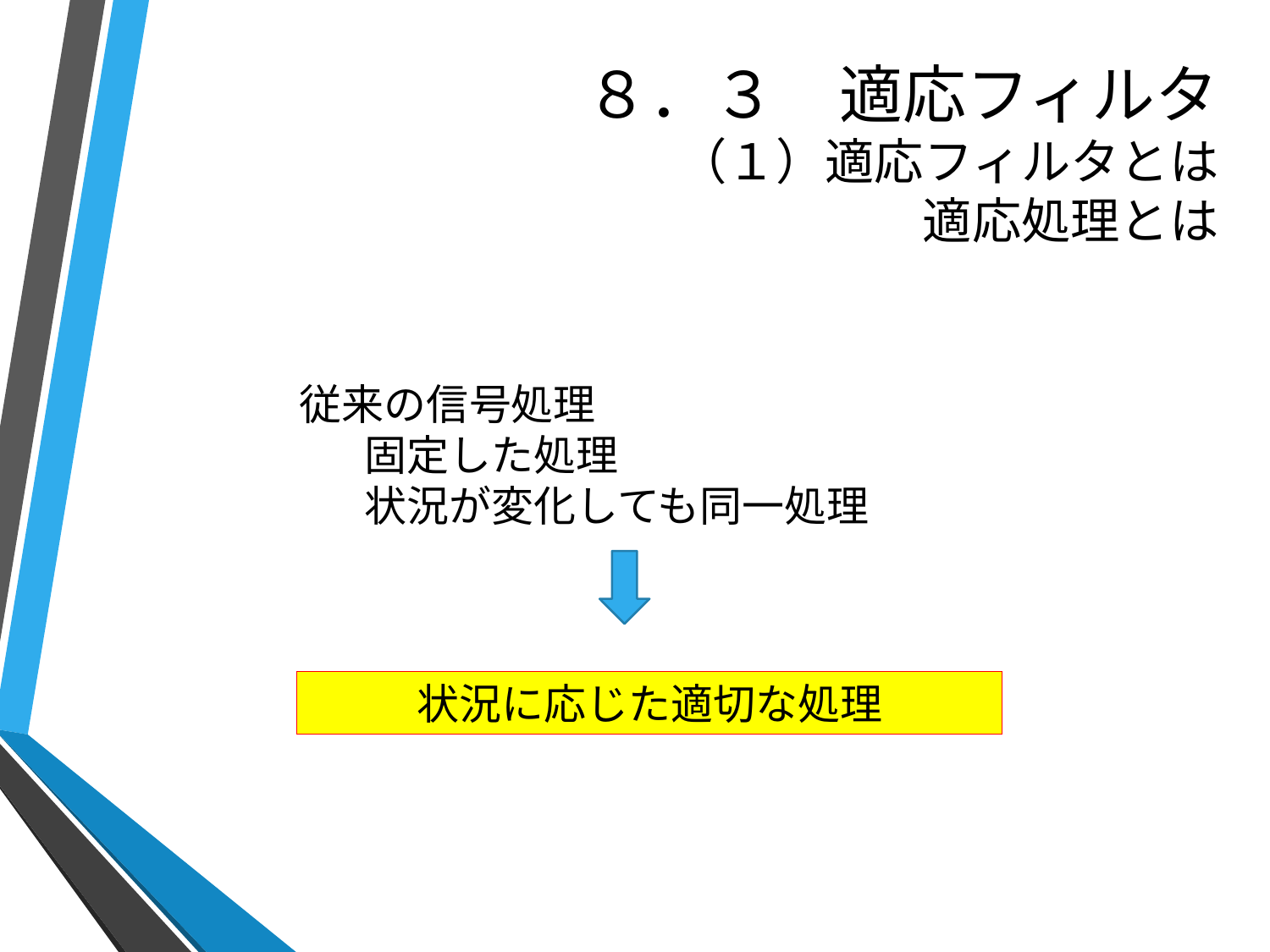

# ８．３　適応フィルタ （１）適応フィルタとは 適応処理とは
 従来の信号処理
　　固定した処理
　　状況が変化しても同一処理

状況に応じた適切な処理